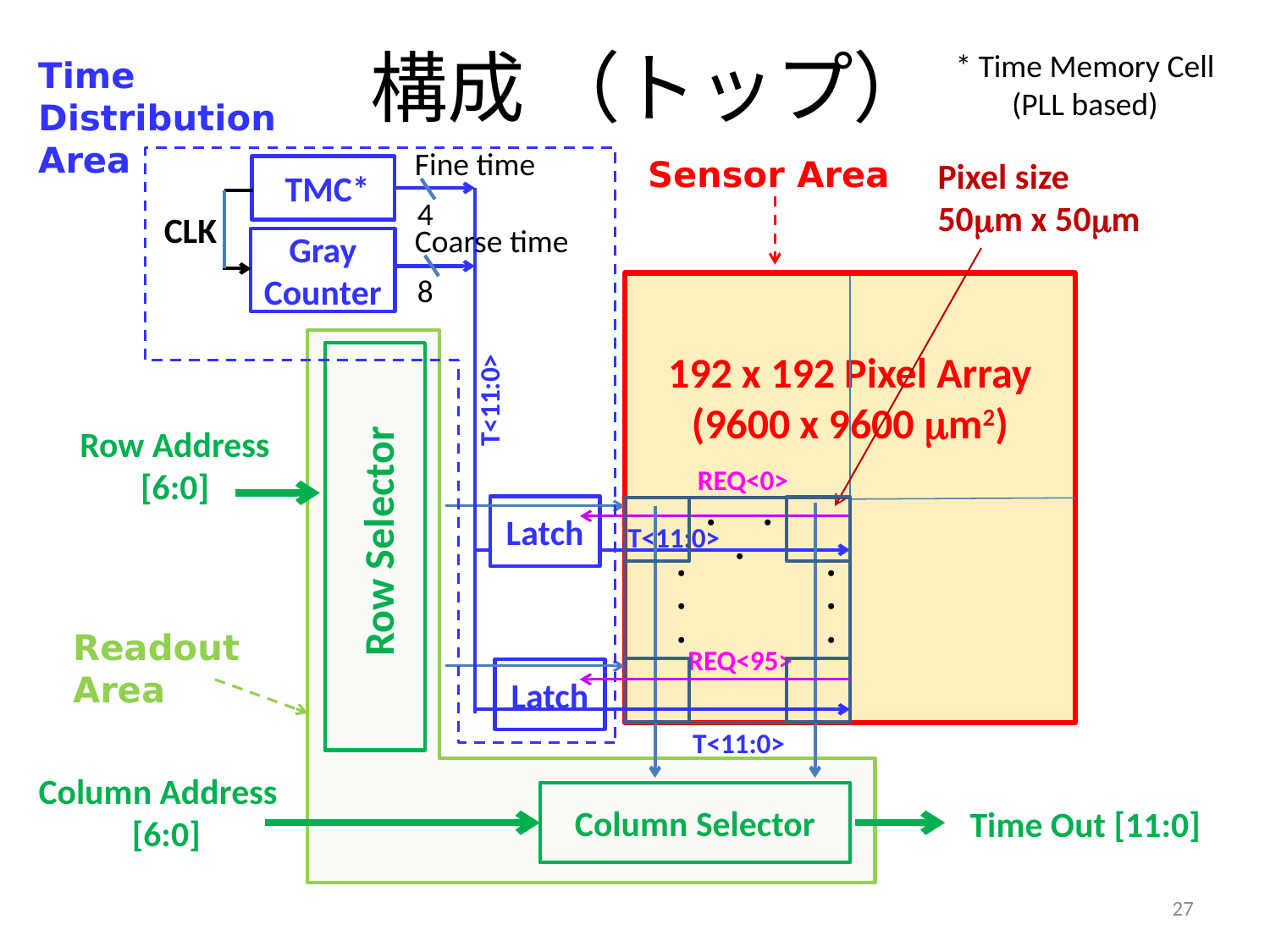

# 構成 （トップ）
* Time Memory Cell (PLL based)
Time Distribution
Area
Fine time
Sensor Area

Pixel size
50μm x 50μm
 TMC*
4
CLK
Coarse time
Gray Counter
8
192 x 192 Pixel Array
(9600 x 9600 μm2)

T<11:0>
Row Address
[6:0]
REQ<0>
Row Selector
Latch

・　・　・
T<11:0>
・
・
・
・
・
・
Readout Area
REQ<95>

Latch
T<11:0>
Column Address
[6:0]
Column Selector
Time Out [11:0]
27